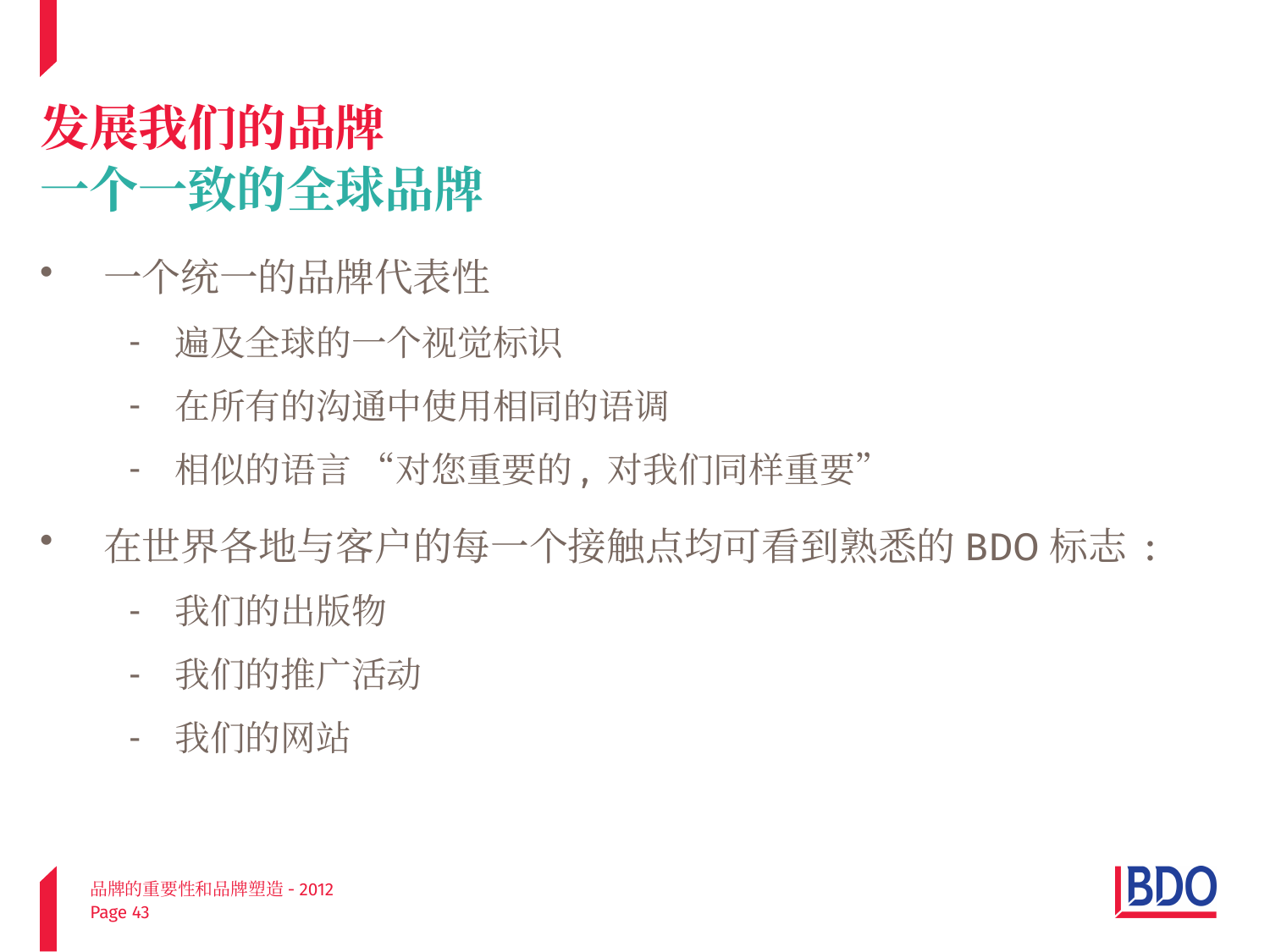

# 发展我们的品牌 一个一致的全球品牌
一个统一的品牌代表性
遍及全球的一个视觉标识
在所有的沟通中使用相同的语调
相似的语言 “对您重要的, 对我们同样重要”
在世界各地与客户的每一个接触点均可看到熟悉的BDO标志 :
我们的出版物
我们的推广活动
我们的网站

品牌的重要性和品牌塑造- 2012
Page 43